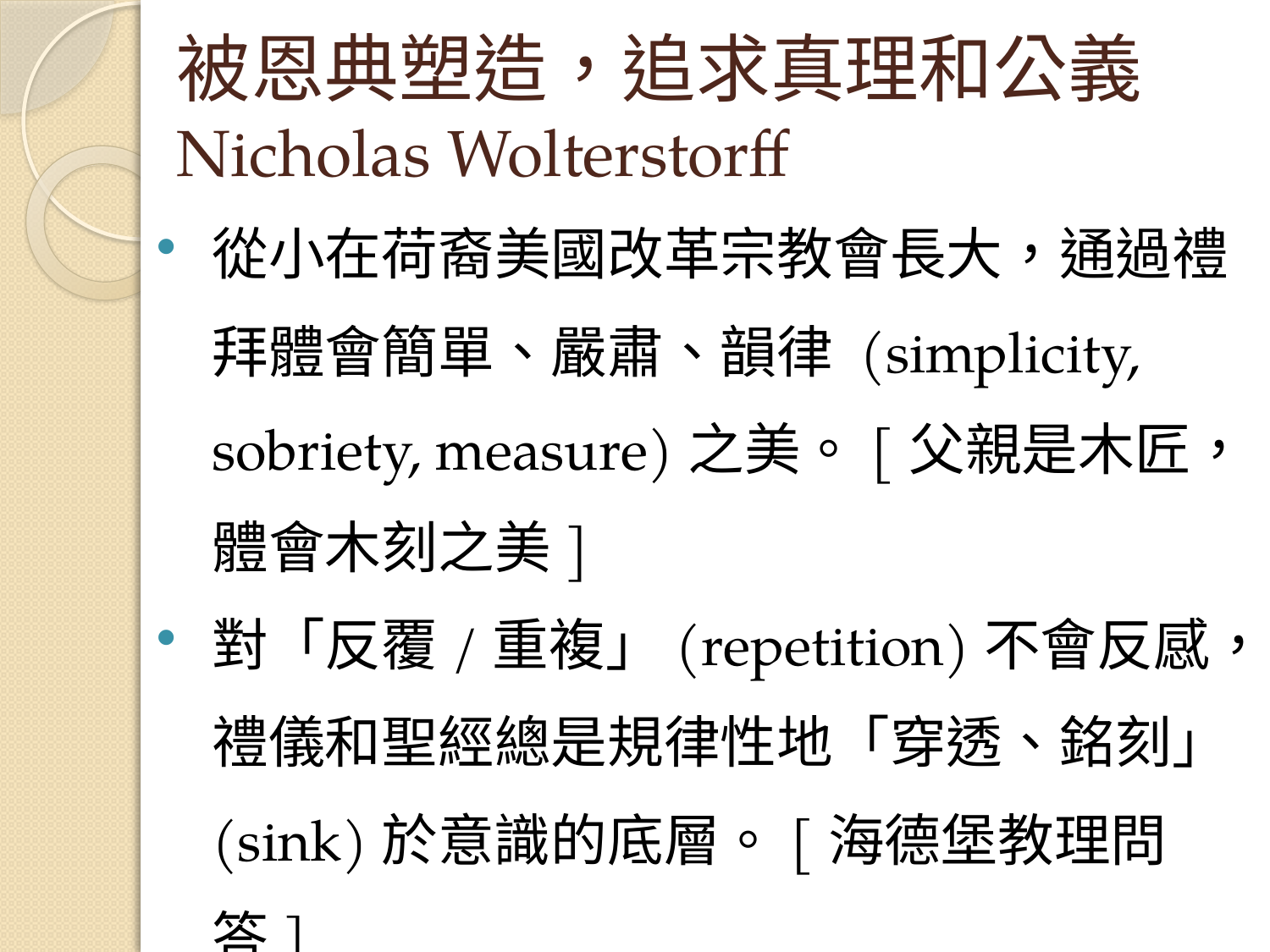

# 被恩典塑造，追求真理和公義 Nicholas Wolterstorff
從小在荷裔美國改革宗教會長大，通過禮拜體會簡單、嚴肅、韻律 (simplicity, sobriety, measure)之美。[父親是木匠，體會木刻之美]
對「反覆/重複」(repetition)不會反感，禮儀和聖經總是規律性地「穿透、銘刻」(sink)於意識的底層。[海德堡教理問答]